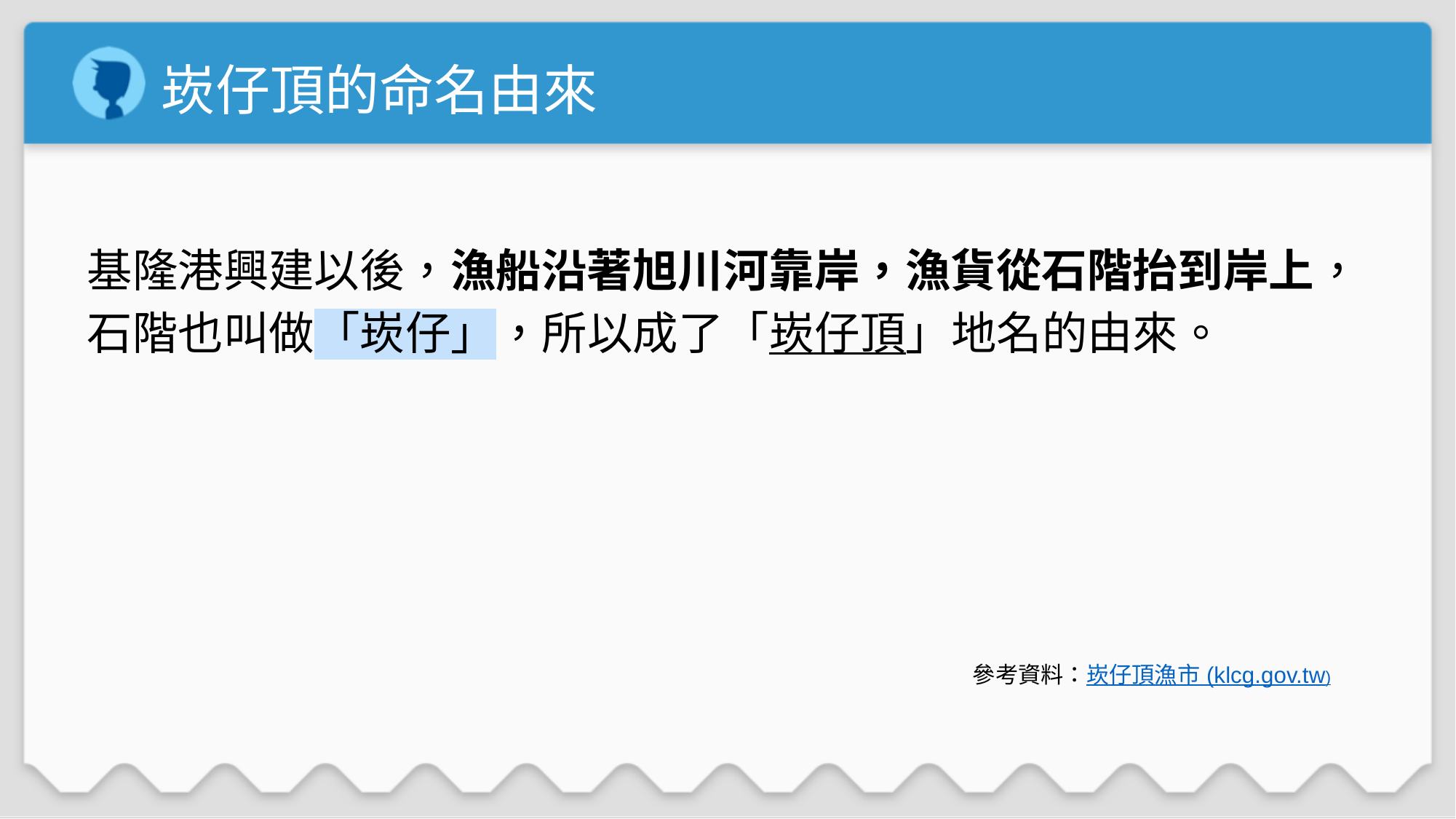

# 崁仔頂的命名由來
基隆港興建以後，漁船沿著旭川河靠岸，漁貨從石階抬到岸上，石階也叫做「崁仔」，所以成了「崁仔頂」地名的由來。

參考資料：崁仔頂漁市 (klcg.gov.tw)